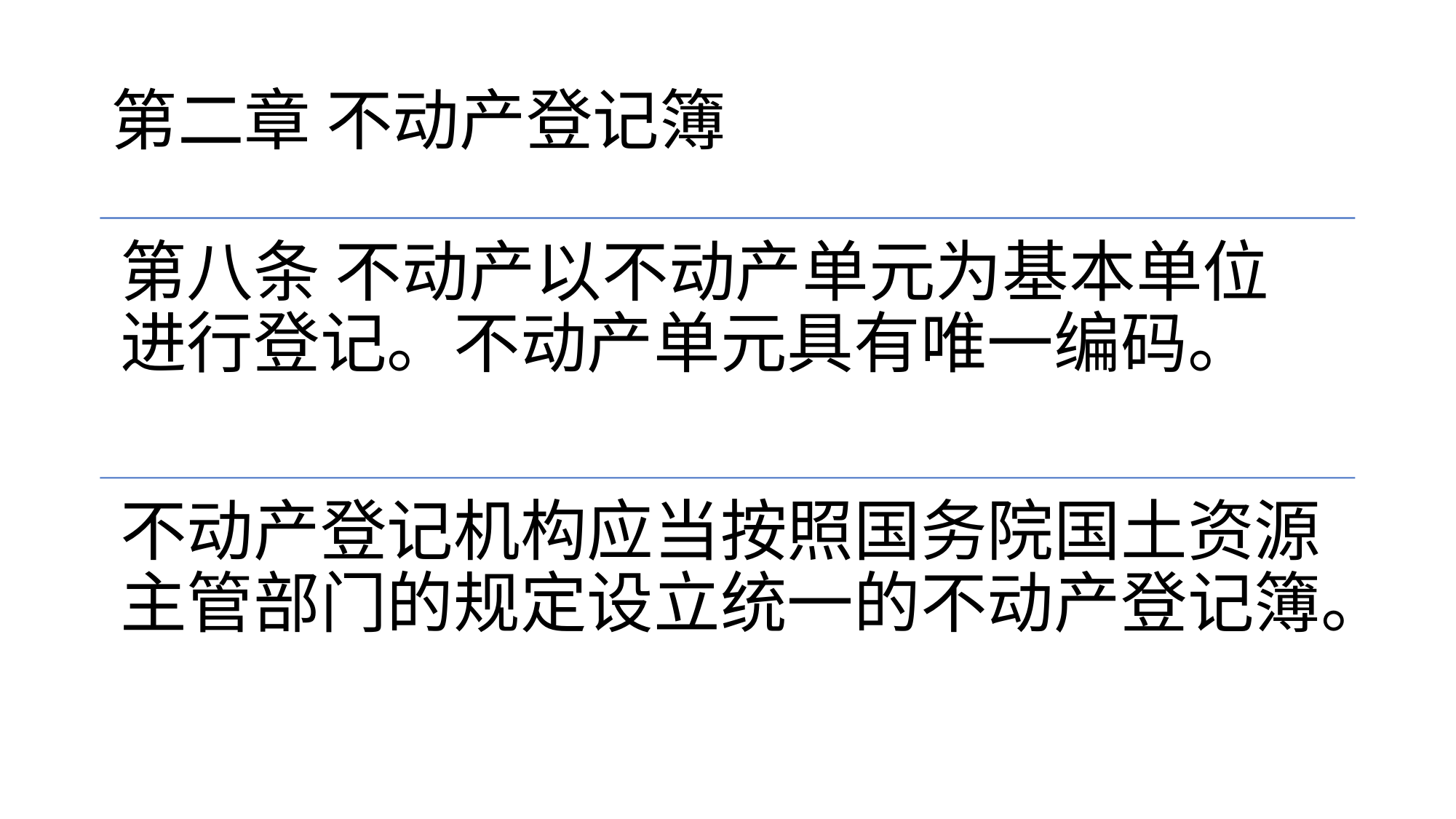

# 第二章 不动产登记簿
第八条 不动产以不动产单元为基本单位进行登记。不动产单元具有唯一编码。
不动产登记机构应当按照国务院国土资源主管部门的规定设立统一的不动产登记簿。